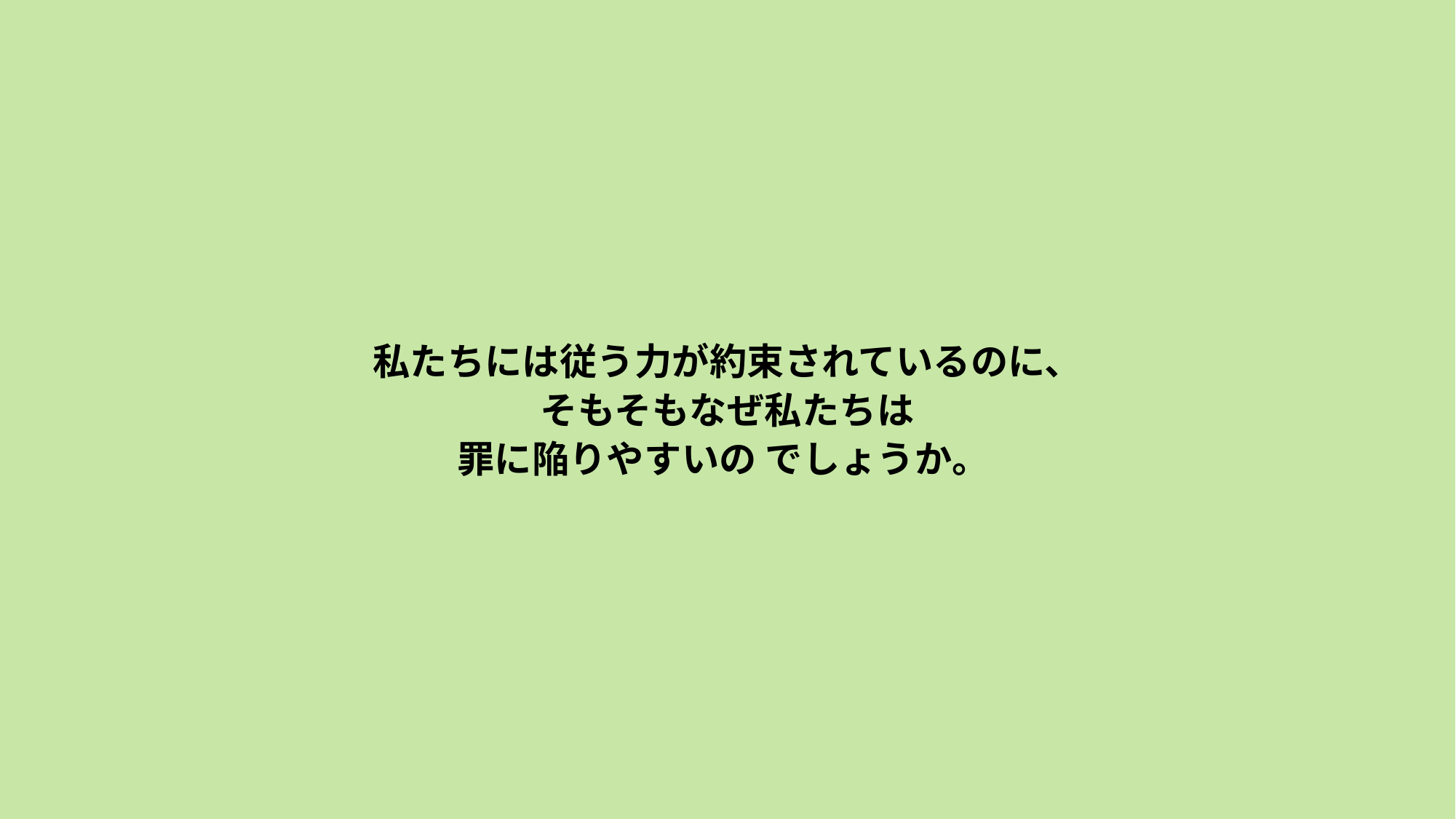

# 私たちには従う力が約束されているのに、 そもそもなぜ私たちは 罪に陥りやすいの でしょうか。